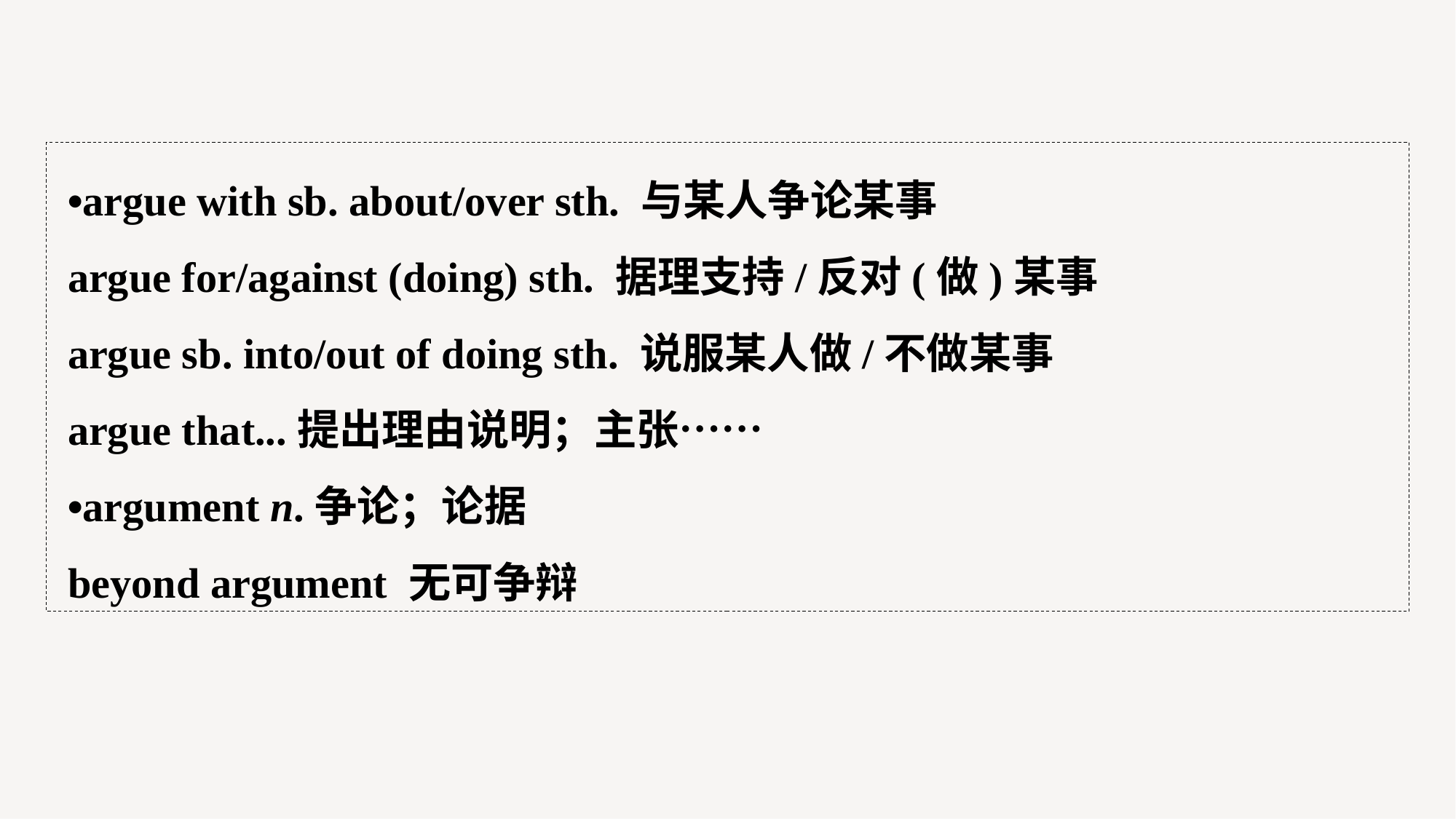

•argue with sb. about/over sth. 与某人争论某事
argue for/against (doing) sth. 据理支持/反对(做)某事
argue sb. into/out of doing sth. 说服某人做/不做某事
argue that...提出理由说明；主张……
•argument n.争论；论据
beyond argument 无可争辩